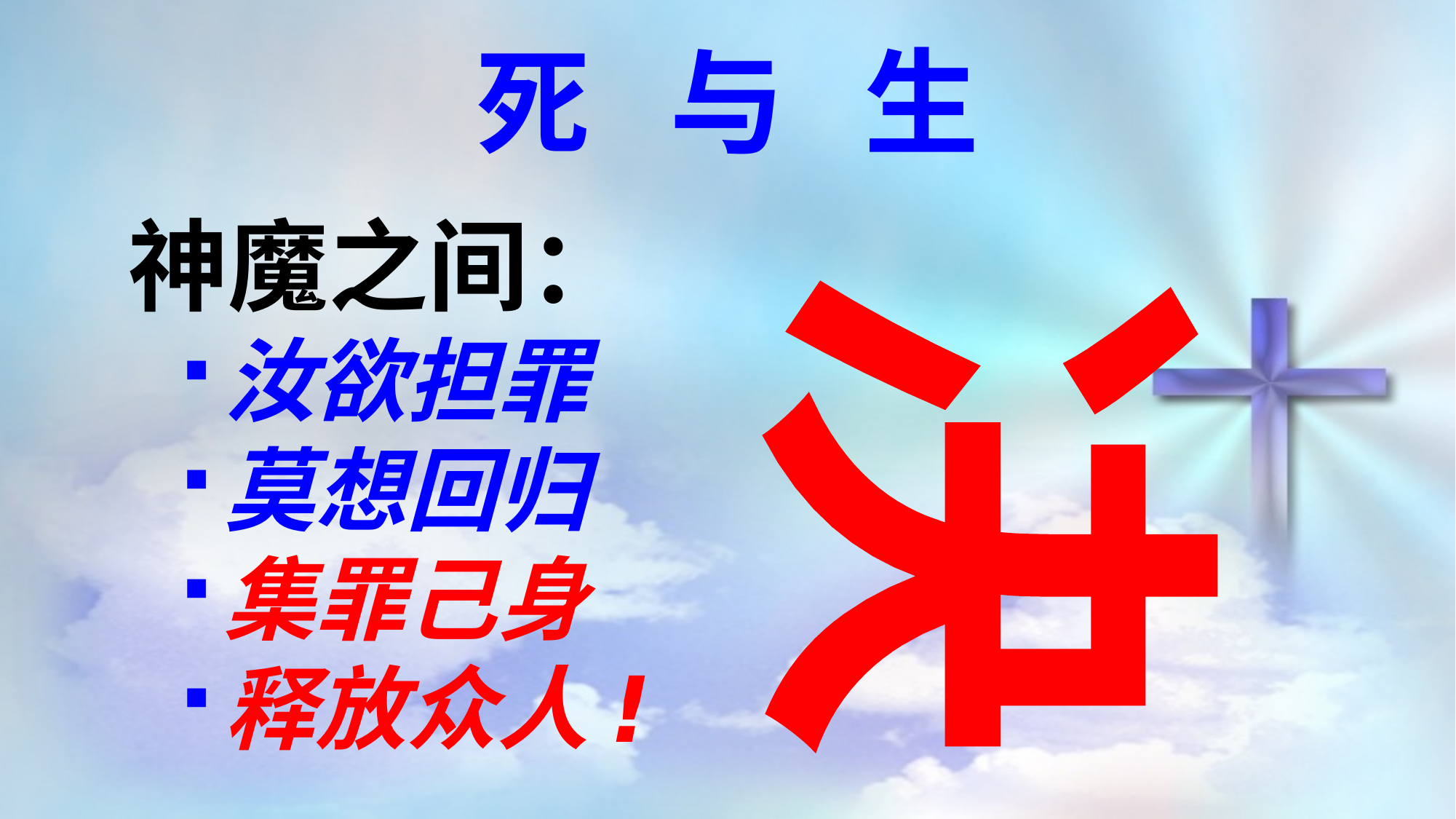

死  与  生
神魔之间：
汝欲担罪
莫想回归
集罪己身
释放众人!
决